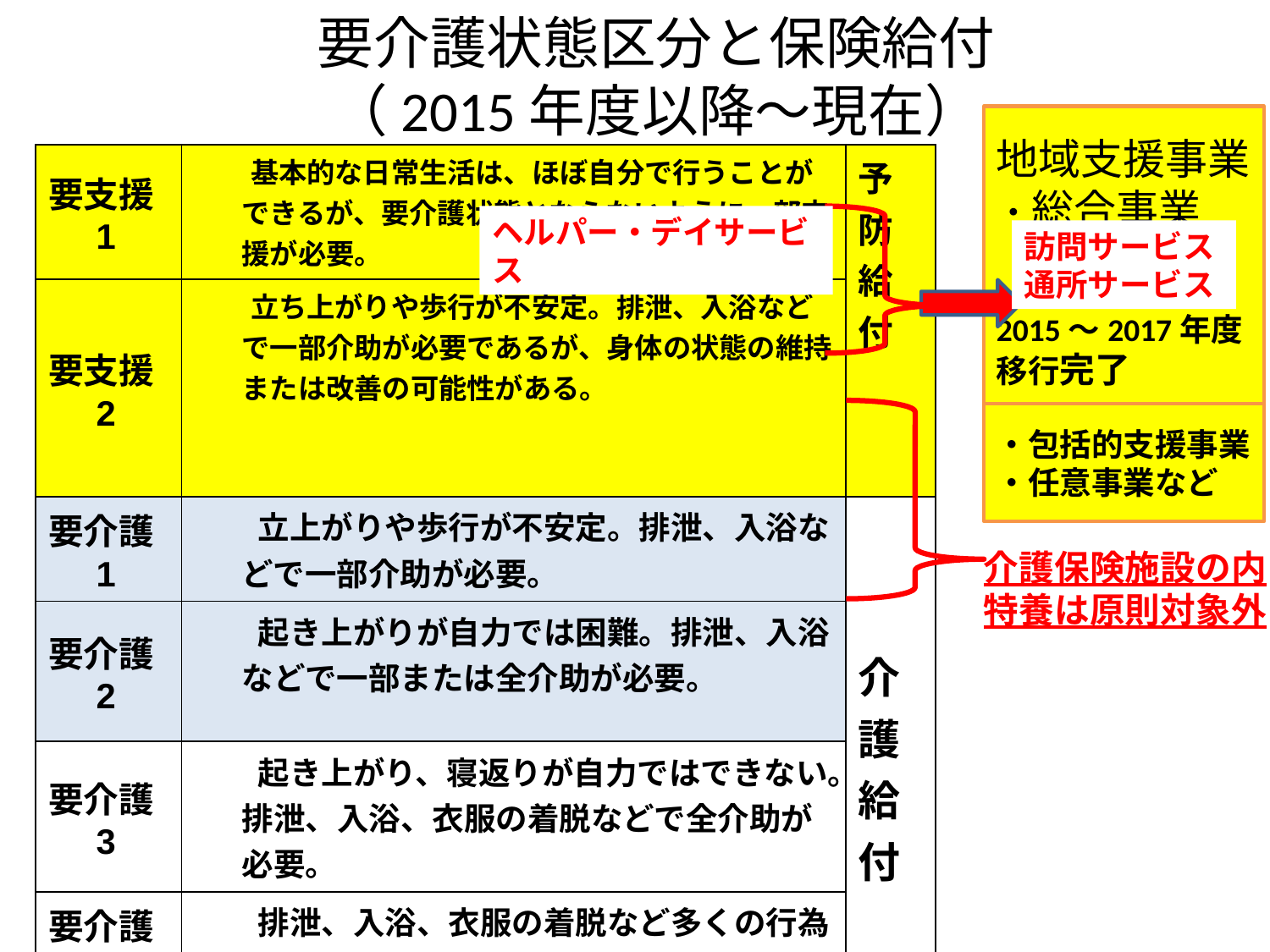

# 要介護状態区分と保険給付 （2015年度以降～現在）
地域支援事業
・総合事業

2015～2017年度移行完了
| 要支援1 | 基本的な日常生活は、ほぼ自分で行うことができるが、要介護状態とならないように一部支援が必要。 | 予 防 給 付 |
| --- | --- | --- |
| 要支援2 | 立ち上がりや歩行が不安定。排泄、入浴などで一部介助が必要であるが、身体の状態の維持または改善の可能性がある。 |  |
| 要介護1 | 立上がりや歩行が不安定。排泄、入浴などで一部介助が必要。 | 介 護 給 付 |
| 要介護2 | 起き上がりが自力では困難。排泄、入浴などで一部または全介助が必要。 |  |
| 要介護3 | 起き上がり、寝返りが自力ではできない。排泄、入浴、衣服の着脱などで全介助が必要。 |  |
| 要介護4 | 排泄、入浴、衣服の着脱など多くの行為で全面的介助が必要。 |  |
| 要介護5 | 生活全般について全面的介助が必要。 |  |
ヘルパー・デイサービス

訪問サービス
通所サービス

・包括的支援事業
・任意事業など
介護保険施設の内
特養は原則対象外